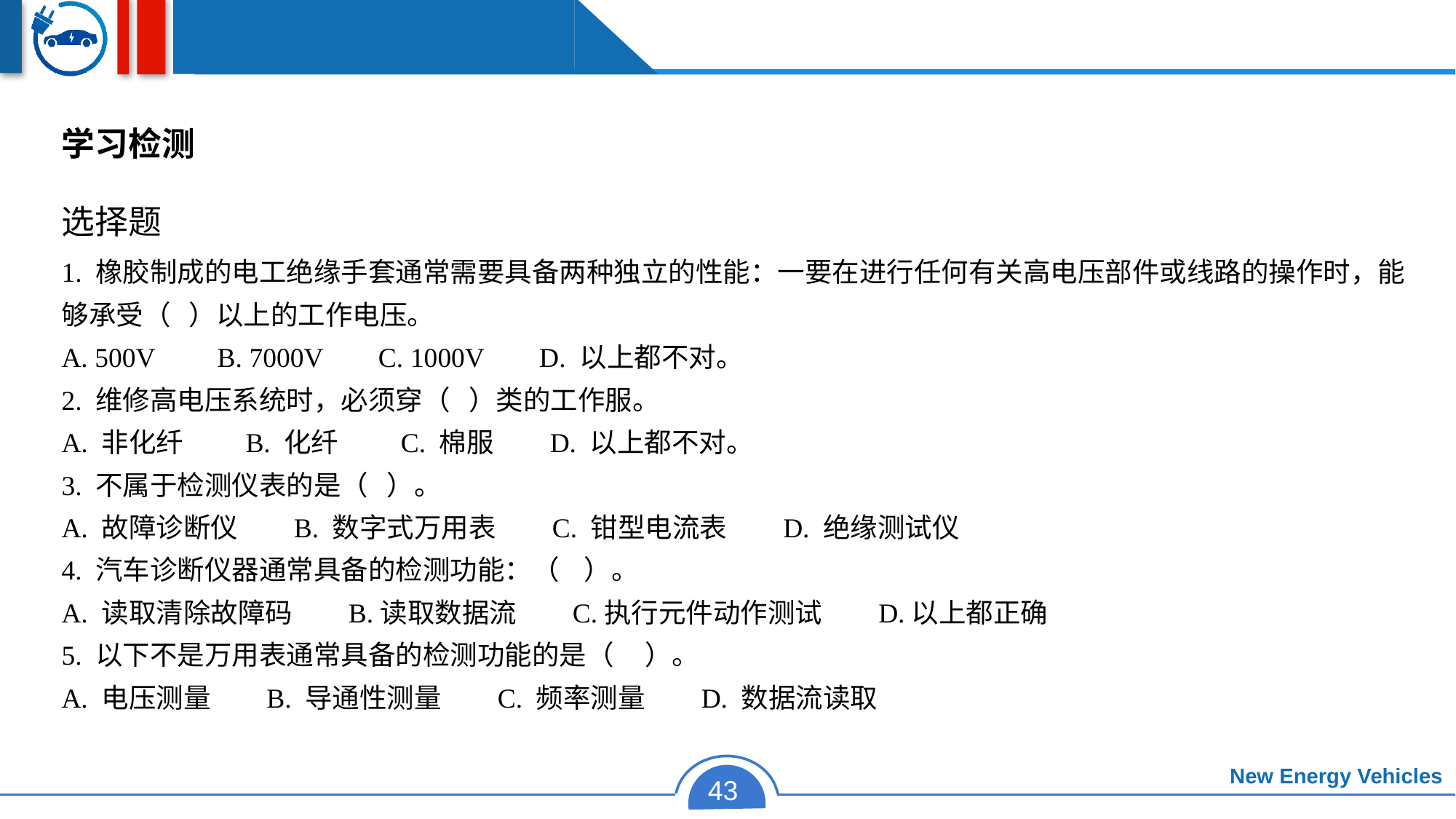

学习检测
选择题
1. 橡胶制成的电工绝缘手套通常需要具备两种独立的性能：一要在进行任何有关高电压部件或线路的操作时，能够承受（   ）以上的工作电压。
A. 500V         B. 7000V        C. 1000V        D. 以上都不对。
2. 维修高电压系统时，必须穿（   ）类的工作服。
A. 非化纤         B. 化纤         C. 棉服        D. 以上都不对。
3. 不属于检测仪表的是（   ）。
A. 故障诊断仪        B. 数字式万用表        C. 钳型电流表        D. 绝缘测试仪
4. 汽车诊断仪器通常具备的检测功能：（    ）。
A. 读取清除故障码        B.读取数据流        C.执行元件动作测试        D.以上都正确
5. 以下不是万用表通常具备的检测功能的是（     ）。
A. 电压测量        B. 导通性测量        C. 频率测量        D. 数据流读取